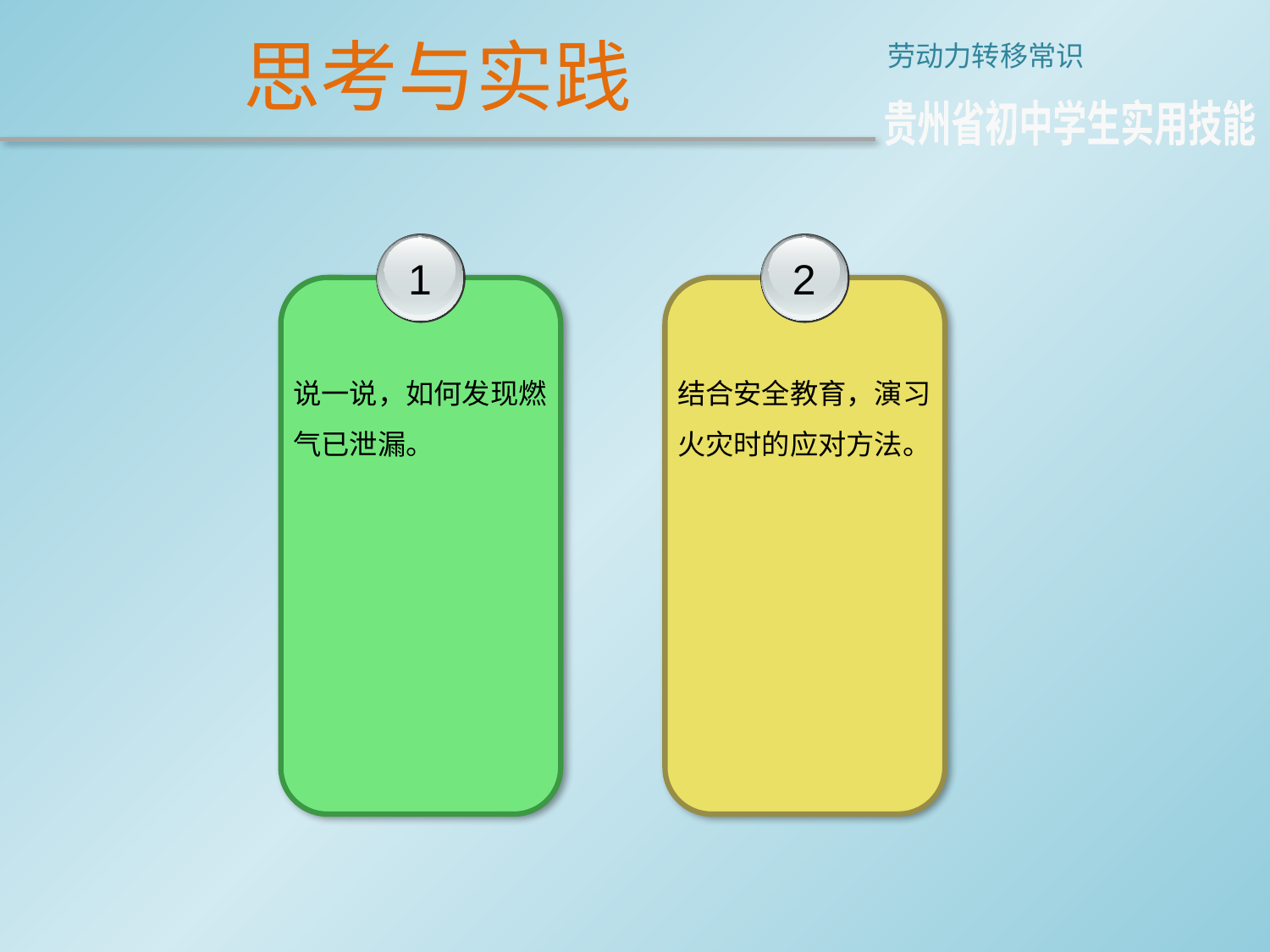

思考与实践
劳动力转移常识
贵州省初中学生实用技能

1

说一说，如何发现燃气已泄漏。

2

结合安全教育，演习火灾时的应对方法。